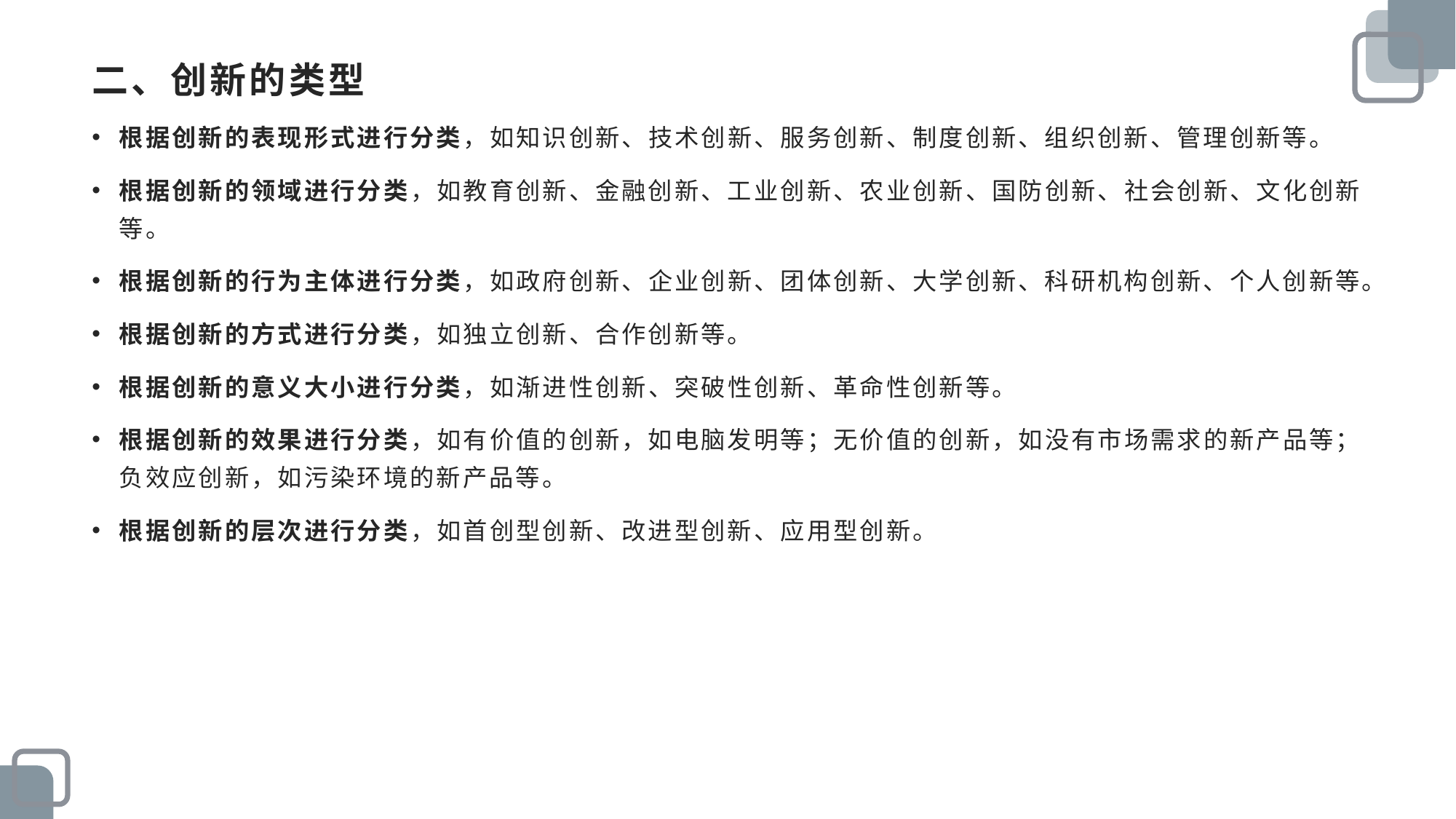

# 二、创新的类型
根据创新的表现形式进行分类，如知识创新、技术创新、服务创新、制度创新、组织创新、管理创新等。
根据创新的领域进行分类，如教育创新、金融创新、工业创新、农业创新、国防创新、社会创新、文化创新等。
根据创新的行为主体进行分类，如政府创新、企业创新、团体创新、大学创新、科研机构创新、个人创新等。
根据创新的方式进行分类，如独立创新、合作创新等。
根据创新的意义大小进行分类，如渐进性创新、突破性创新、革命性创新等。
根据创新的效果进行分类，如有价值的创新，如电脑发明等；无价值的创新，如没有市场需求的新产品等；负效应创新，如污染环境的新产品等。
根据创新的层次进行分类，如首创型创新、改进型创新、应用型创新。